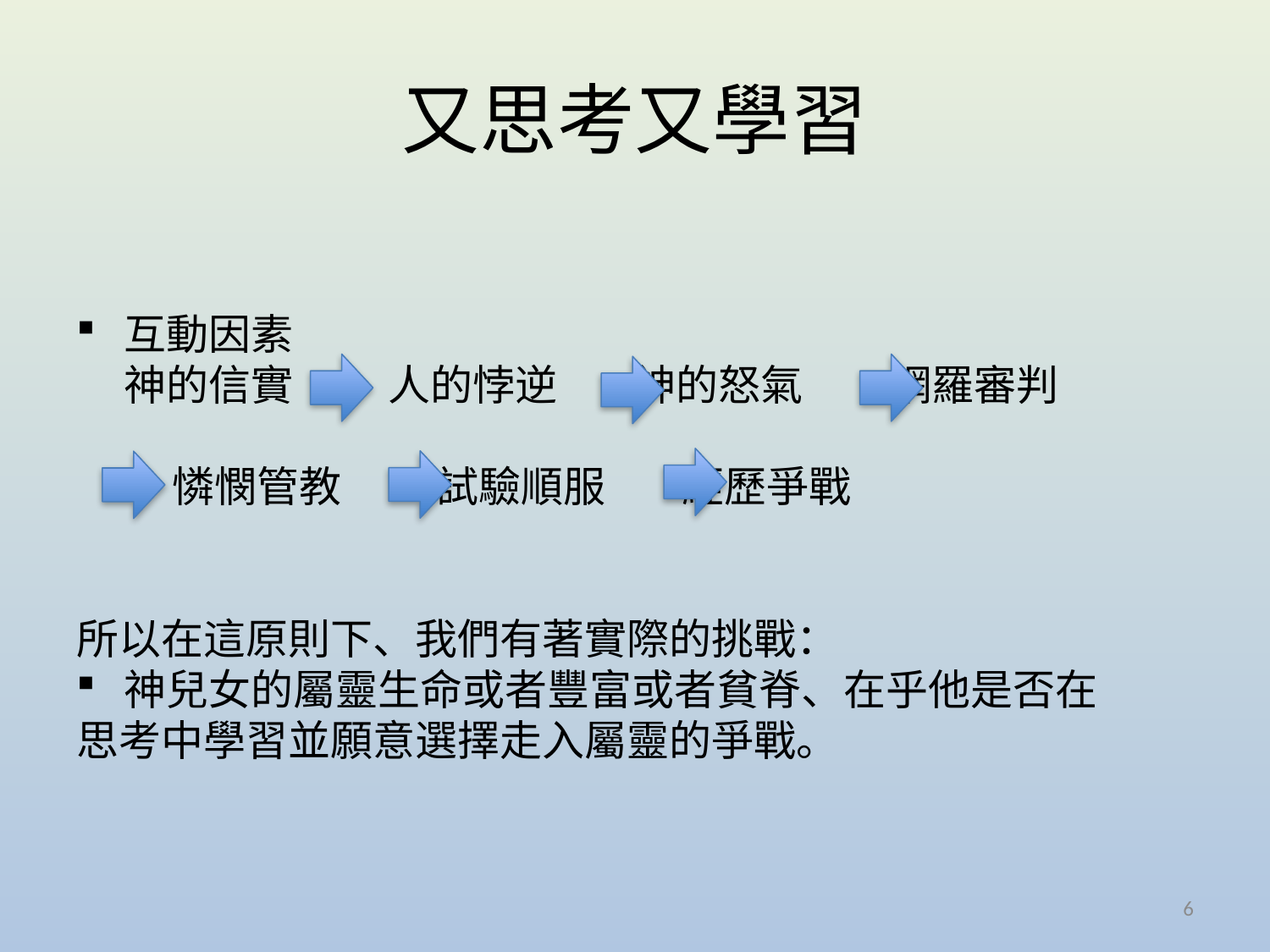

# 又思考又學習
互動因素
神的信實          人的悖逆        神的怒氣         網羅審判

         憐憫管教          試驗順服        經歷爭戰
所以在這原則下、我們有著實際的挑戰：
神兒女的屬靈生命或者豐富或者貧脊、在乎他是否在
思考中學習並願意選擇走入屬靈的爭戰。

6